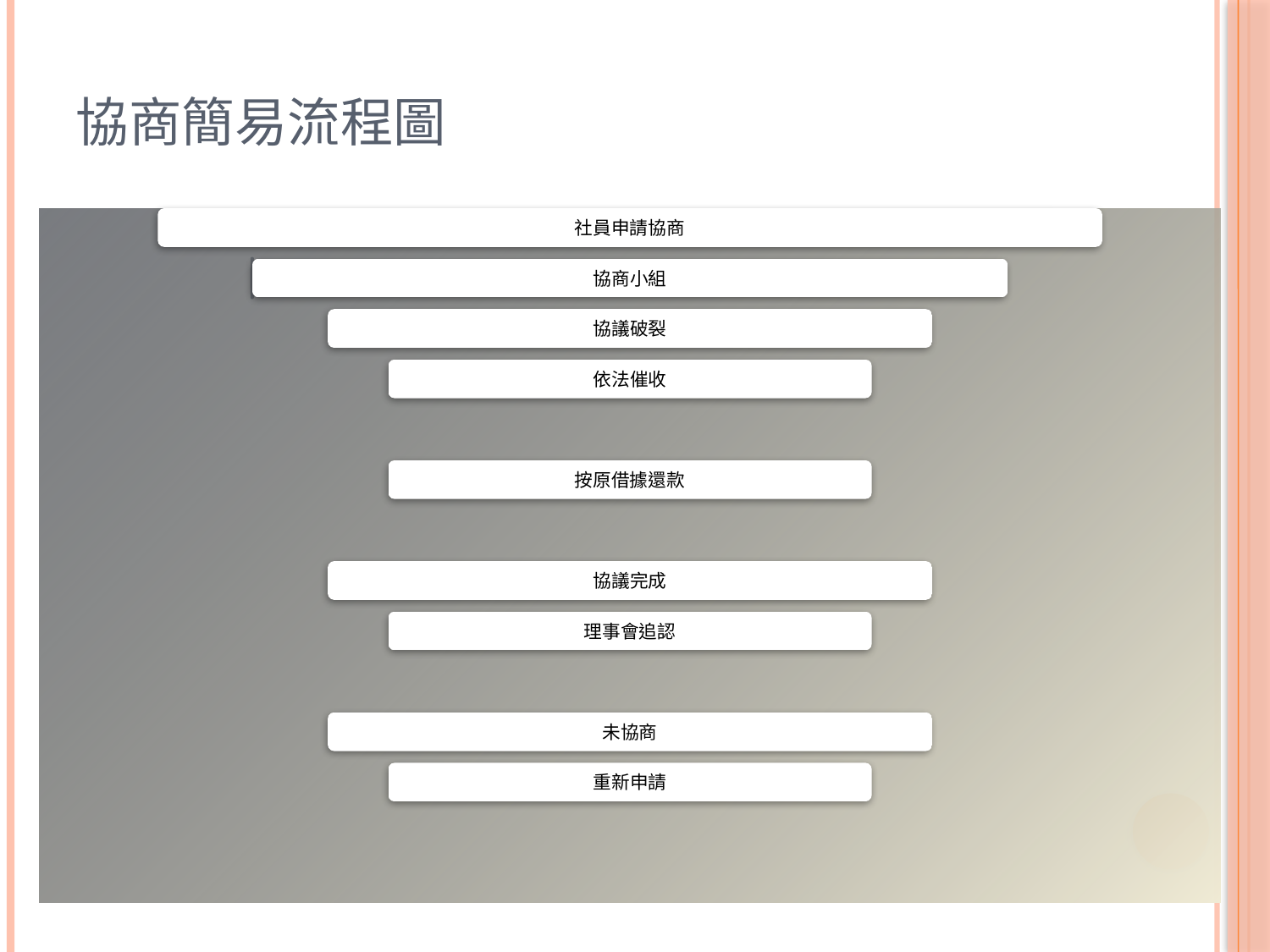

# 協商簡易流程圖
社員申請協商
協商小組
協議破裂
協議完成
理事會追認
依法催收
未協商
重新申請
按原借據還款